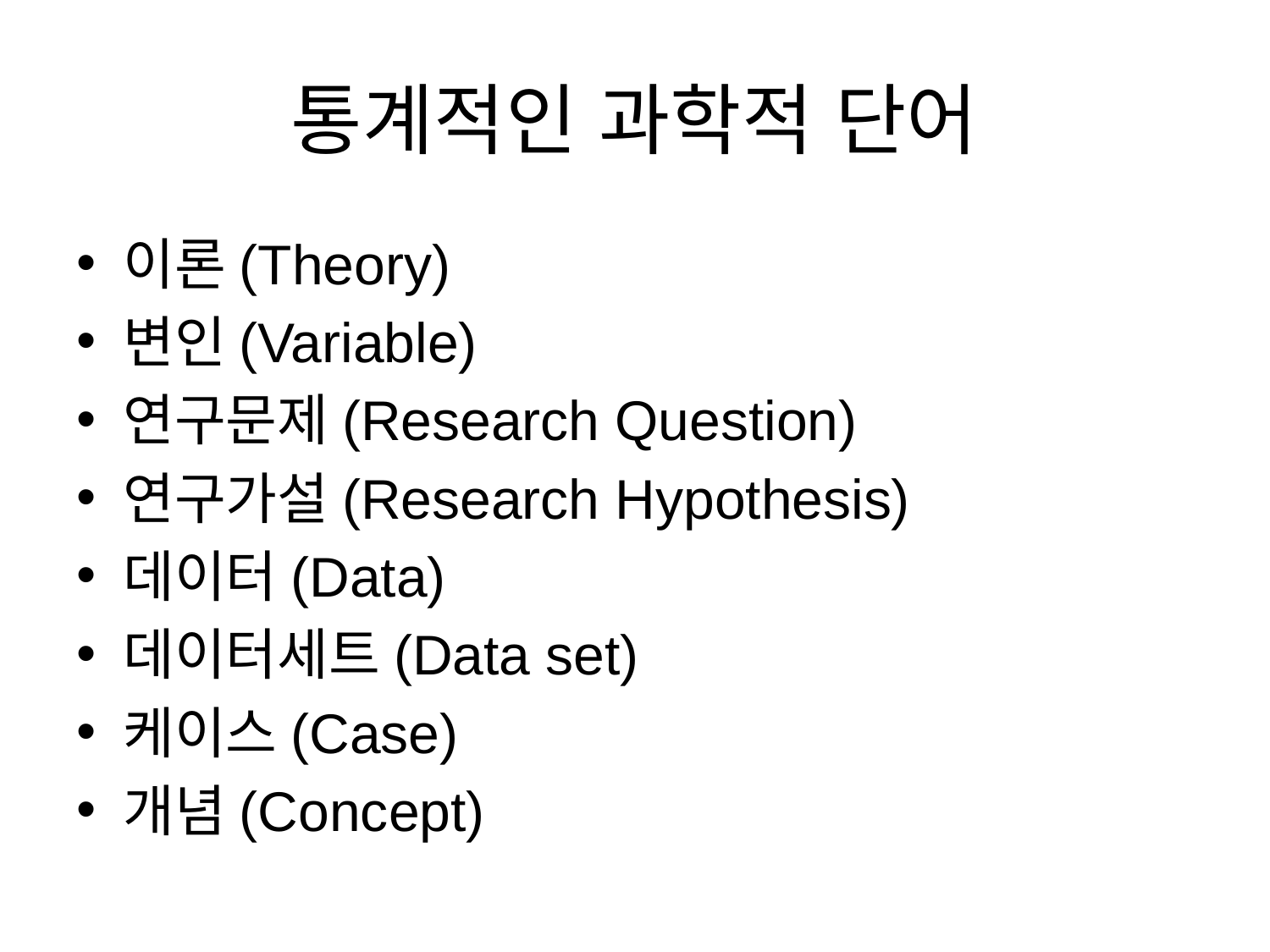

# 통계적인 과학적 단어
이론(Theory)
변인(Variable)
연구문제(Research Question)
연구가설(Research Hypothesis)
데이터(Data)
데이터세트(Data set)
케이스(Case)
개념(Concept)